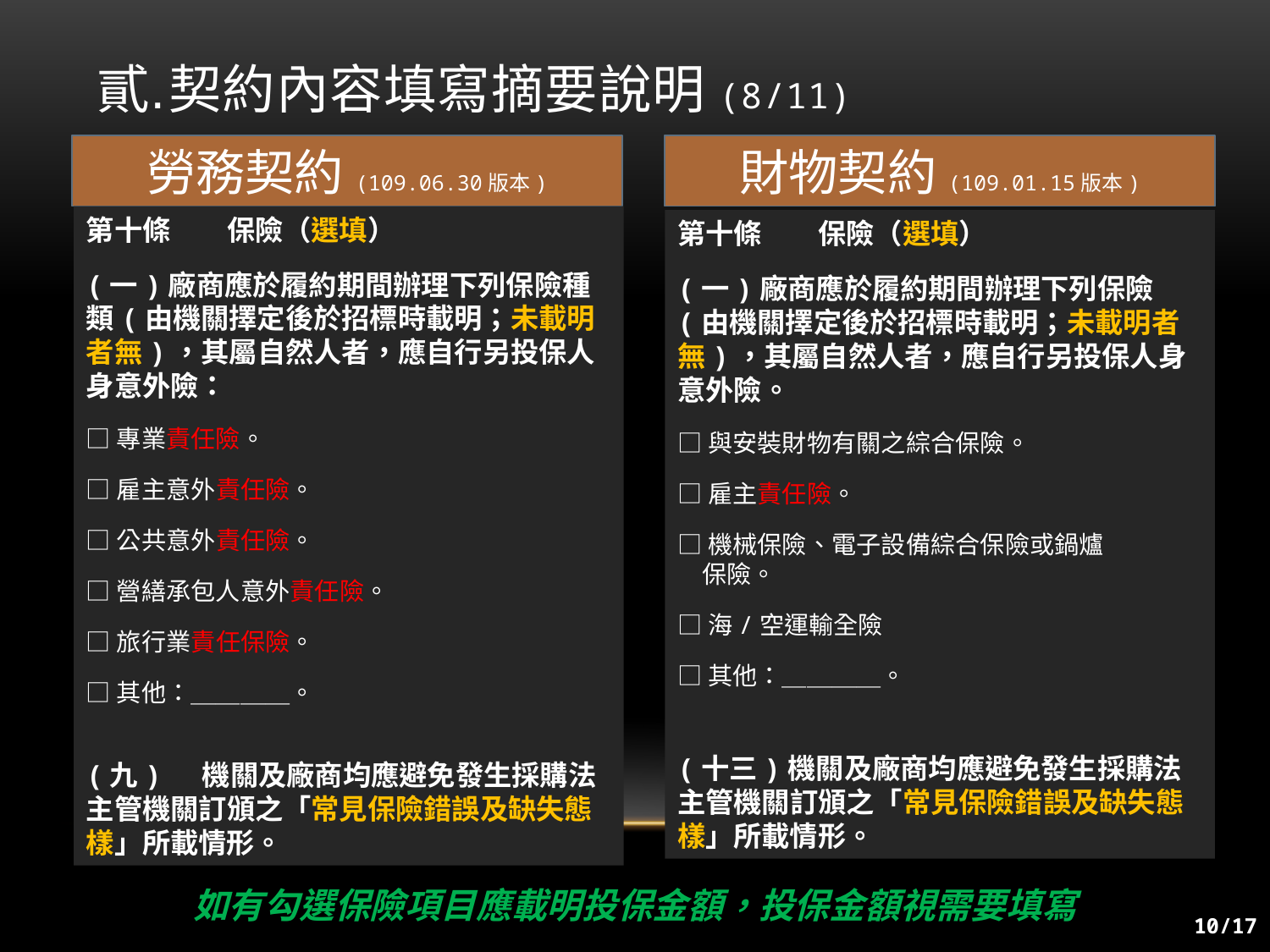

# 契約內容填寫摘要說明(8/11)
勞務契約(109.06.30版本)
財物契約(109.01.15版本)
第十條　　保險（選填）
(一)廠商應於履約期間辦理下列保險種類(由機關擇定後於招標時載明；未載明者無)，其屬自然人者，應自行另投保人身意外險：
□專業責任險。
□雇主意外責任險。
□公共意外責任險。
□營繕承包人意外責任險。
□旅行業責任保險。
□其他：＿＿＿＿。
(九)  機關及廠商均應避免發生採購法主管機關訂頒之「常見保險錯誤及缺失態樣」所載情形。
第十條　　保險（選填）
(一)廠商應於履約期間辦理下列保險    (由機關擇定後於招標時載明；未載明者無)，其屬自然人者，應自行另投保人身意外險。
□與安裝財物有關之綜合保險。
□雇主責任險。
□機械保險、電子設備綜合保險或鍋爐
　保險。
□海/空運輸全險
□其他：＿＿＿＿。
(十三)機關及廠商均應避免發生採購法主管機關訂頒之「常見保險錯誤及缺失態樣」所載情形。
如有勾選保險項目應載明投保金額，投保金額視需要填寫
10/17